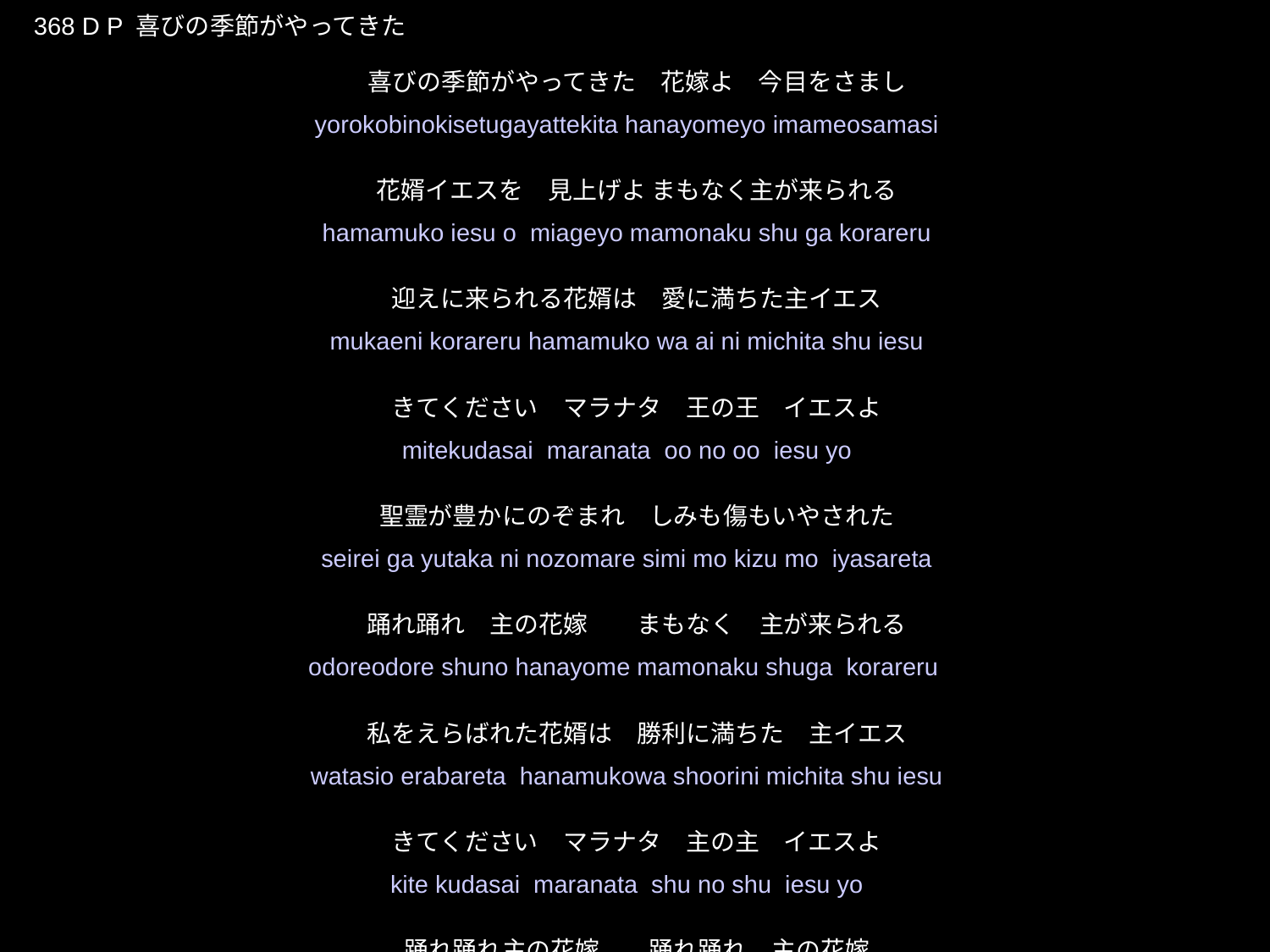

よろこびのきせつがやってきた
★P
368 D P 喜びの季節がやってきた
喜びの季節がやってきた　花嫁よ　今目をさまし
花婿イエスを　見上げよ まもなく主が来られる
迎えに来られる花婿は　愛に満ちた主イエス
きてください　マラナタ　王の王　イエスよ
聖霊が豊かにのぞまれ　しみも傷もいやされた
踊れ踊れ　主の花嫁　　まもなく　主が来られる
私をえらばれた花婿は　勝利に満ちた　主イエス
きてください　マラナタ　主の主　イエスよ
踊れ踊れ主の花嫁　　踊れ踊れ　主の花嫁
★３
yorokobinokisetugayattekita hanayomeyo imameosamasi
hamamuko iesu o  miageyo mamonaku shu ga korareru
mukaeni korareru hamamuko wa ai ni michita shu iesu
mitekudasai  maranata  oo no oo  iesu yo
seirei ga yutaka ni nozomare simi mo kizu mo  iyasareta
odoreodore shuno hanayome mamonaku shuga  korareru
watasio erabareta  hanamukowa shoorini michita shu iesu
kite kudasai  maranata  shu no shu  iesu yo
odore odore  shu no hanayome